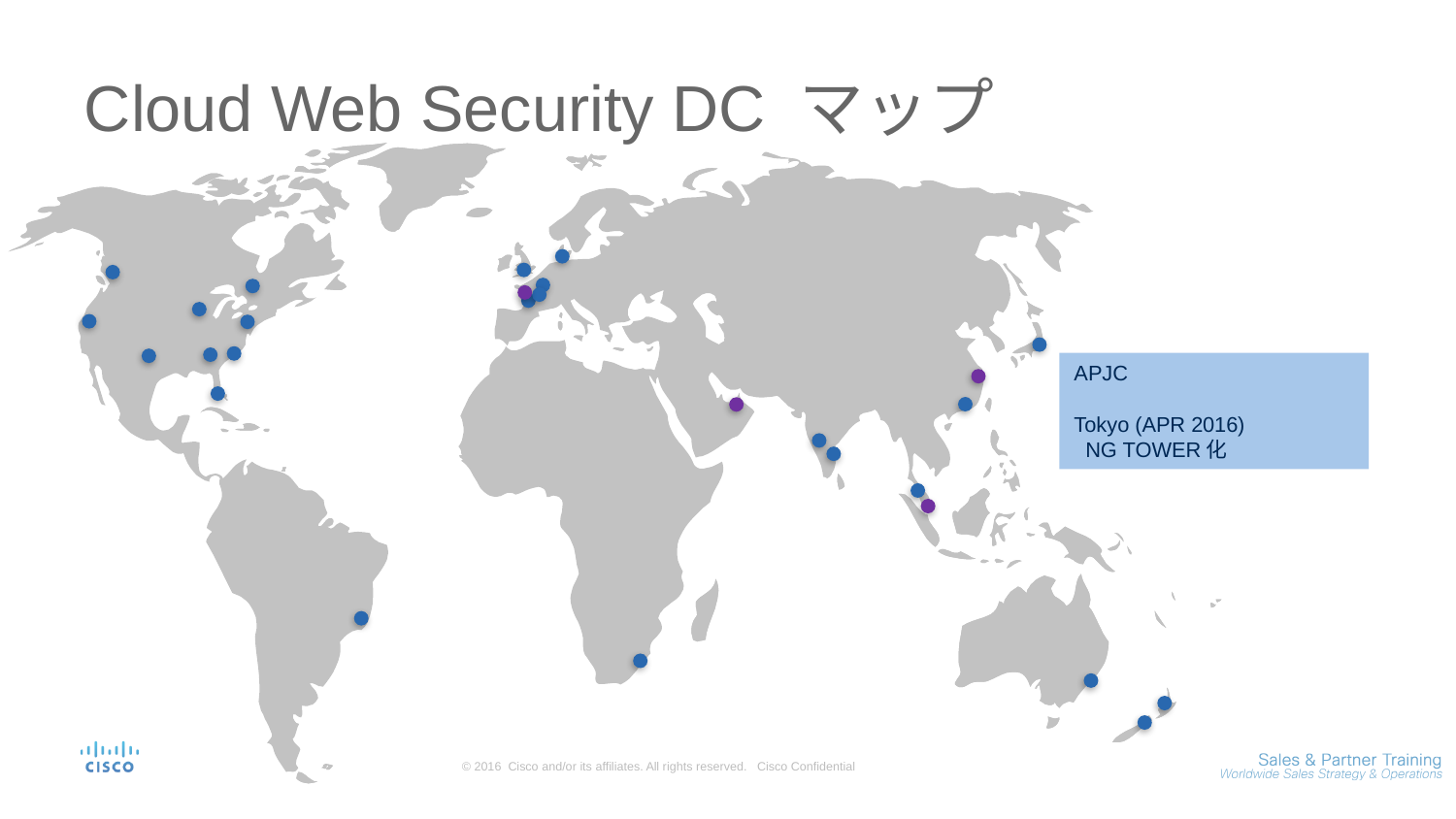

# Cloud Web Security DC マップ

APJC

Tokyo (APR 2016)
  NG TOWER化